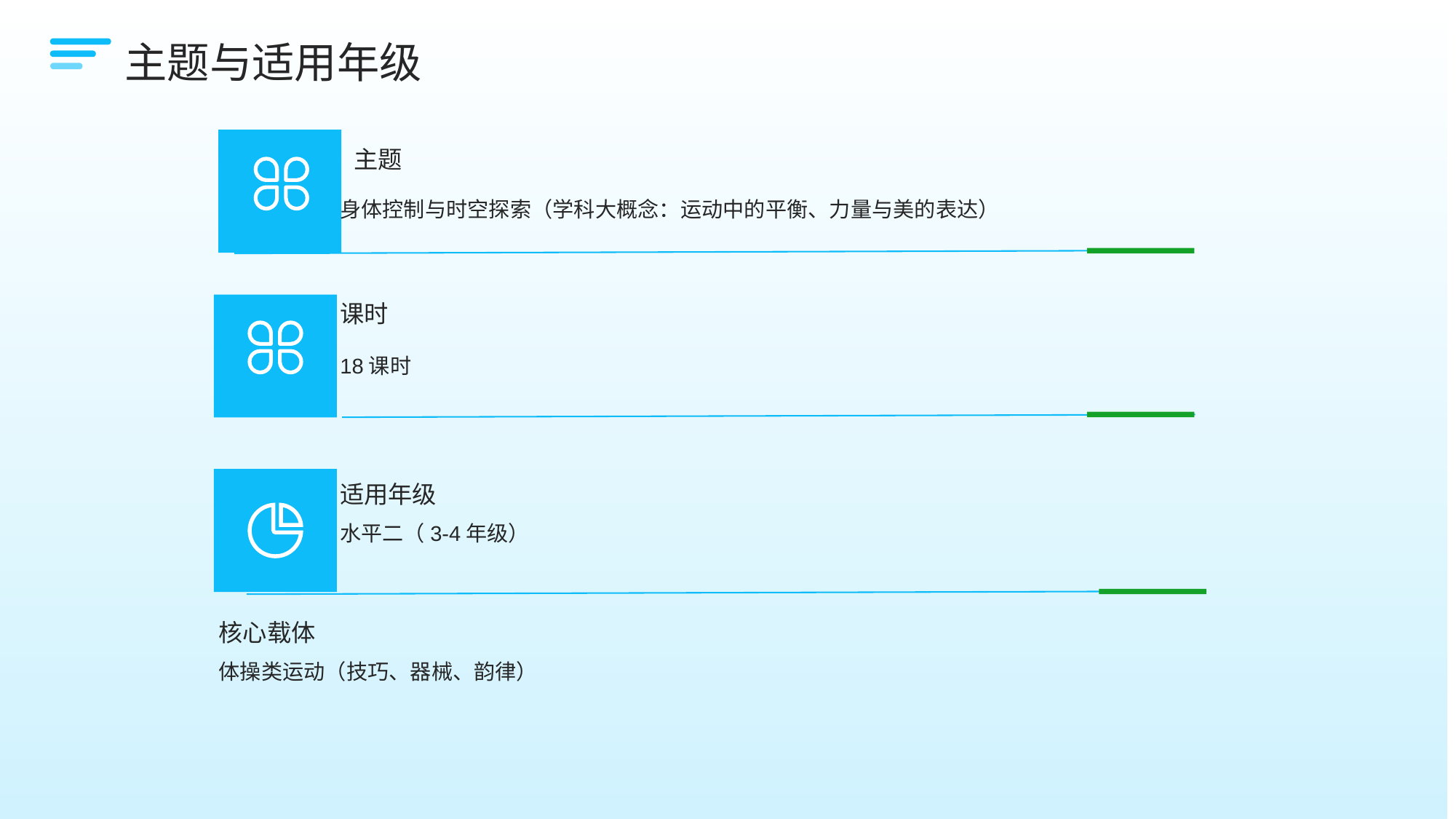

主题与适用年级

主题

身体控制与时空探索（学科大概念：运动中的平衡、力量与美的表达）

课时

18课时

适用年级

水平二（3-4年级）

核心载体
体操类运动（技巧、器械、韵律）